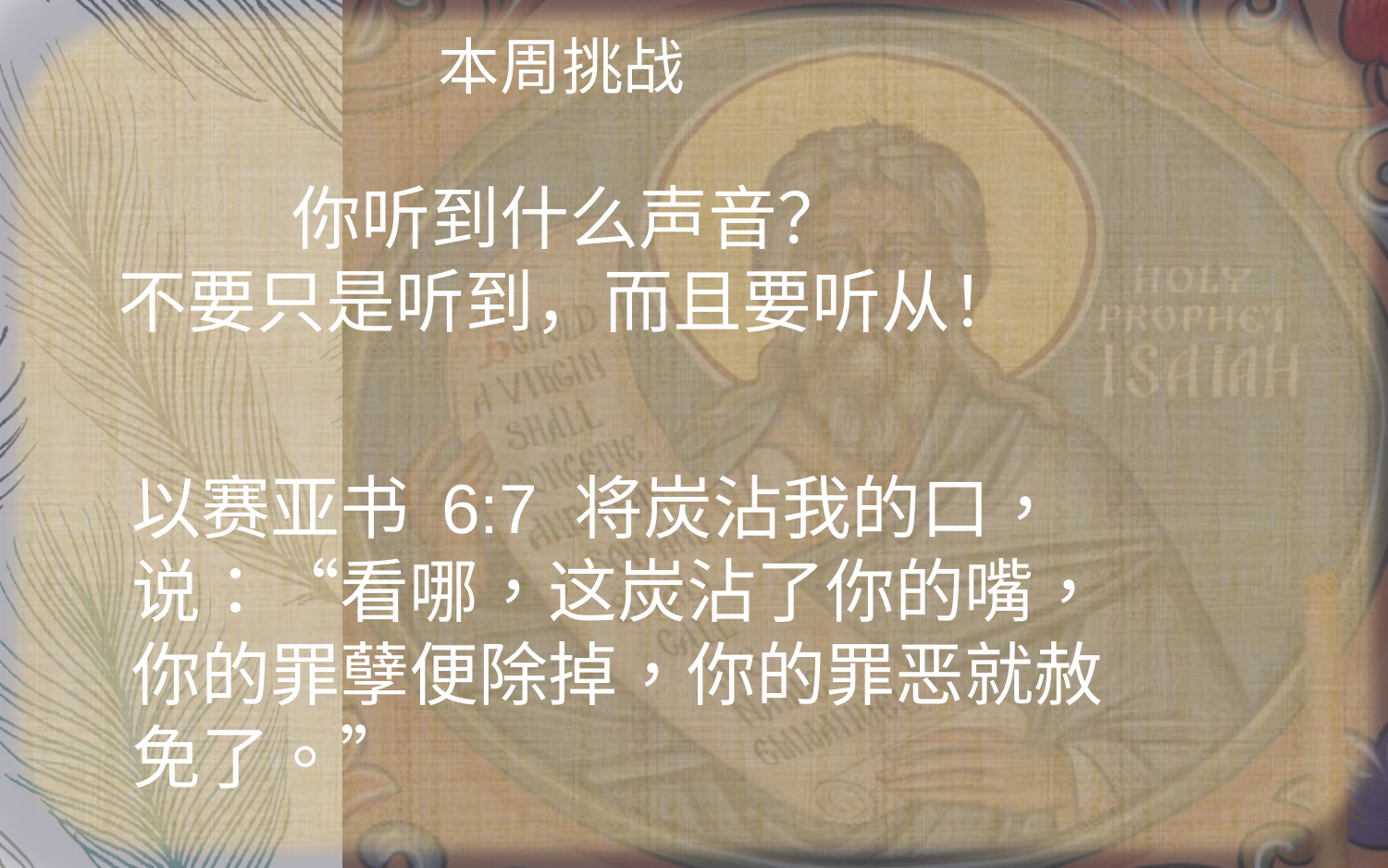

本周挑战
你听到什么声音？
不要只是听到，而且要听从！
以赛亚书 6:7 将炭沾我的口，说：“看哪，这炭沾了你的嘴，你的罪孽便除掉，你的罪恶就赦免了。”